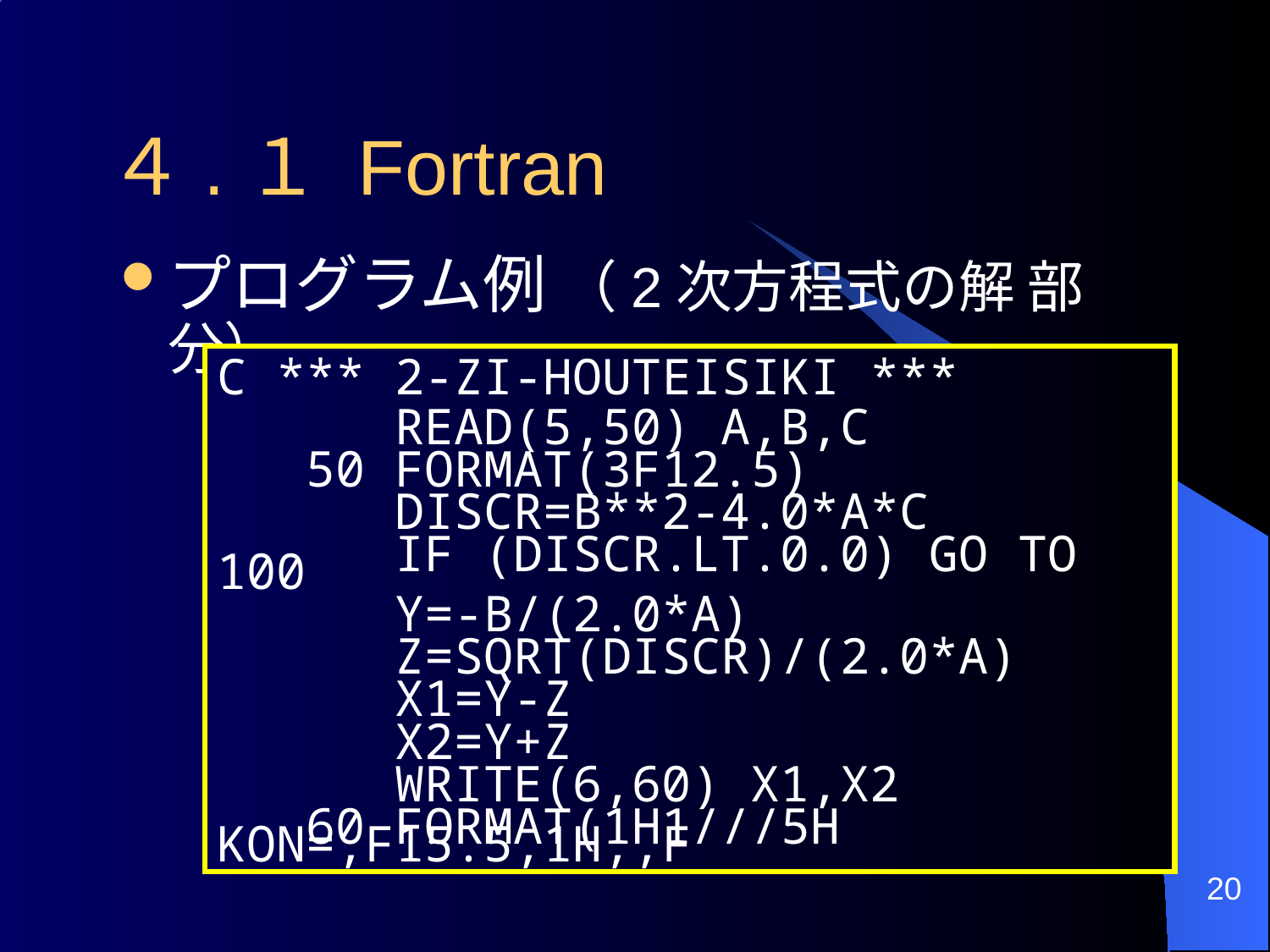

# ４.１ Fortran
プログラム例 （2次方程式の解 部分）
C *** 2-ZI-HOUTEISIKI ***
      READ(5,50) A,B,C
   50 FORMAT(3F12.5)
      DISCR=B**2-4.0*A*C
      IF (DISCR.LT.0.0) GO TO 100
      Y=-B/(2.0*A)
      Z=SQRT(DISCR)/(2.0*A)
      X1=Y-Z
      X2=Y+Z
      WRITE(6,60) X1,X2
   60 FORMAT(1H1///5H KON=,F15.5,1H,,F
20